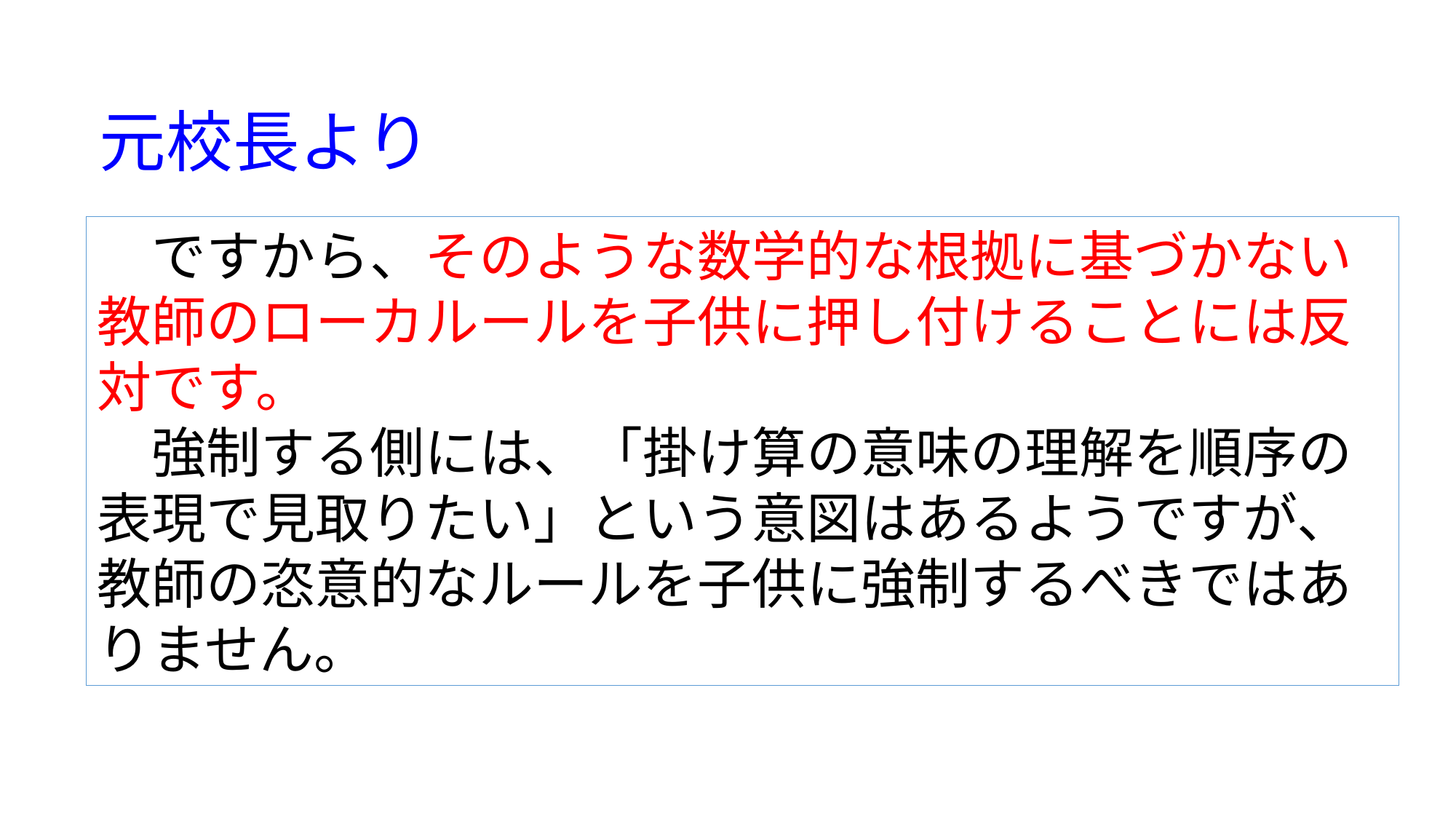

元校長より
　ですから、そのような数学的な根拠に基づかない教師のローカルールを子供に押し付けることには反対です。
　強制する側には、「掛け算の意味の理解を順序の表現で見取りたい」という意図はあるようですが、教師の恣意的なルールを子供に強制するべきではありません。